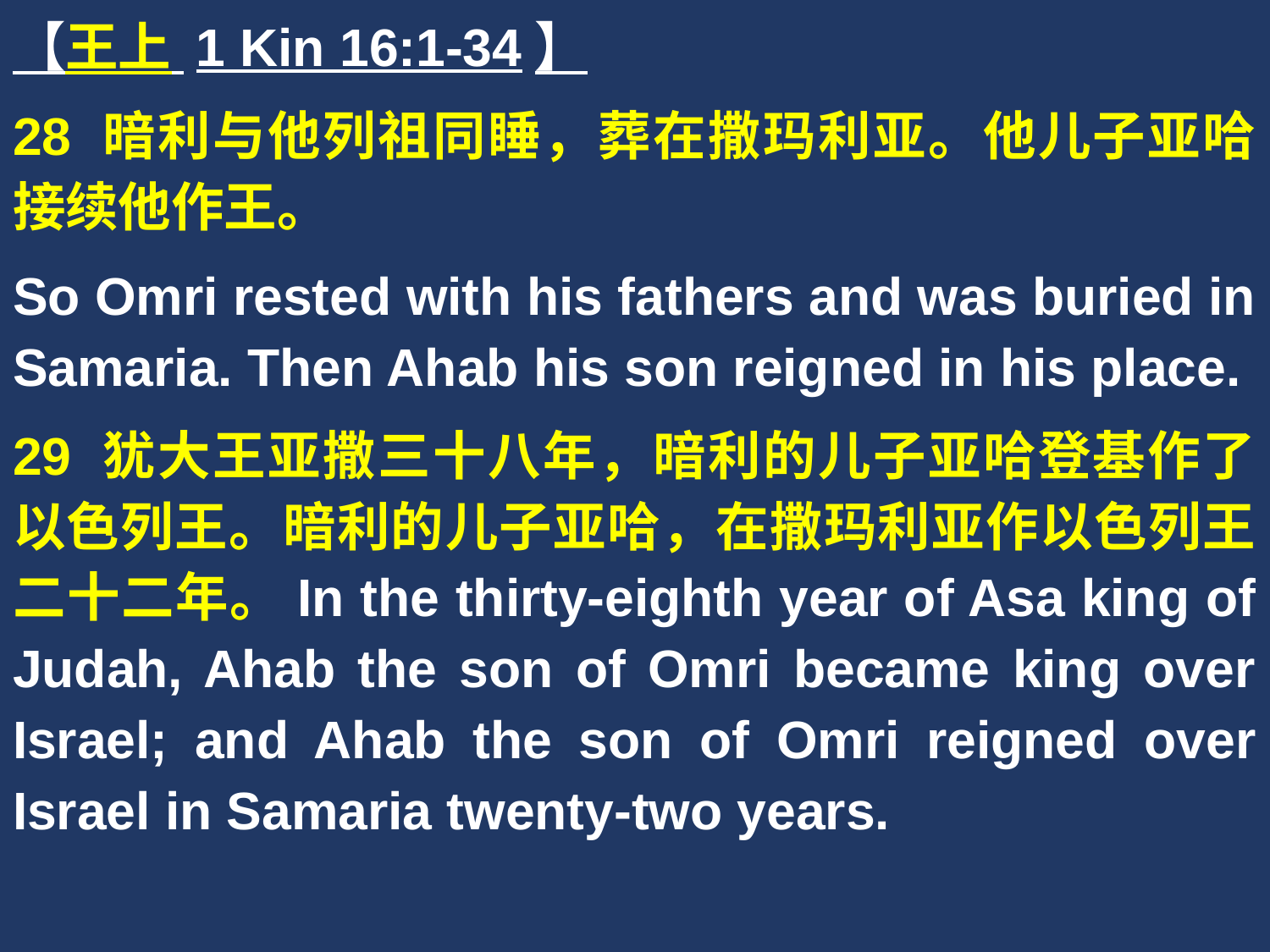

【王上 1 Kin 16:1-34】
28 暗利与他列祖同睡，葬在撒玛利亚。他儿子亚哈接续他作王。
So Omri rested with his fathers and was buried in Samaria. Then Ahab his son reigned in his place.
29 犹大王亚撒三十八年，暗利的儿子亚哈登基作了以色列王。暗利的儿子亚哈，在撒玛利亚作以色列王二十二年。In the thirty-eighth year of Asa king of Judah, Ahab the son of Omri became king over Israel; and Ahab the son of Omri reigned over Israel in Samaria twenty-two years.